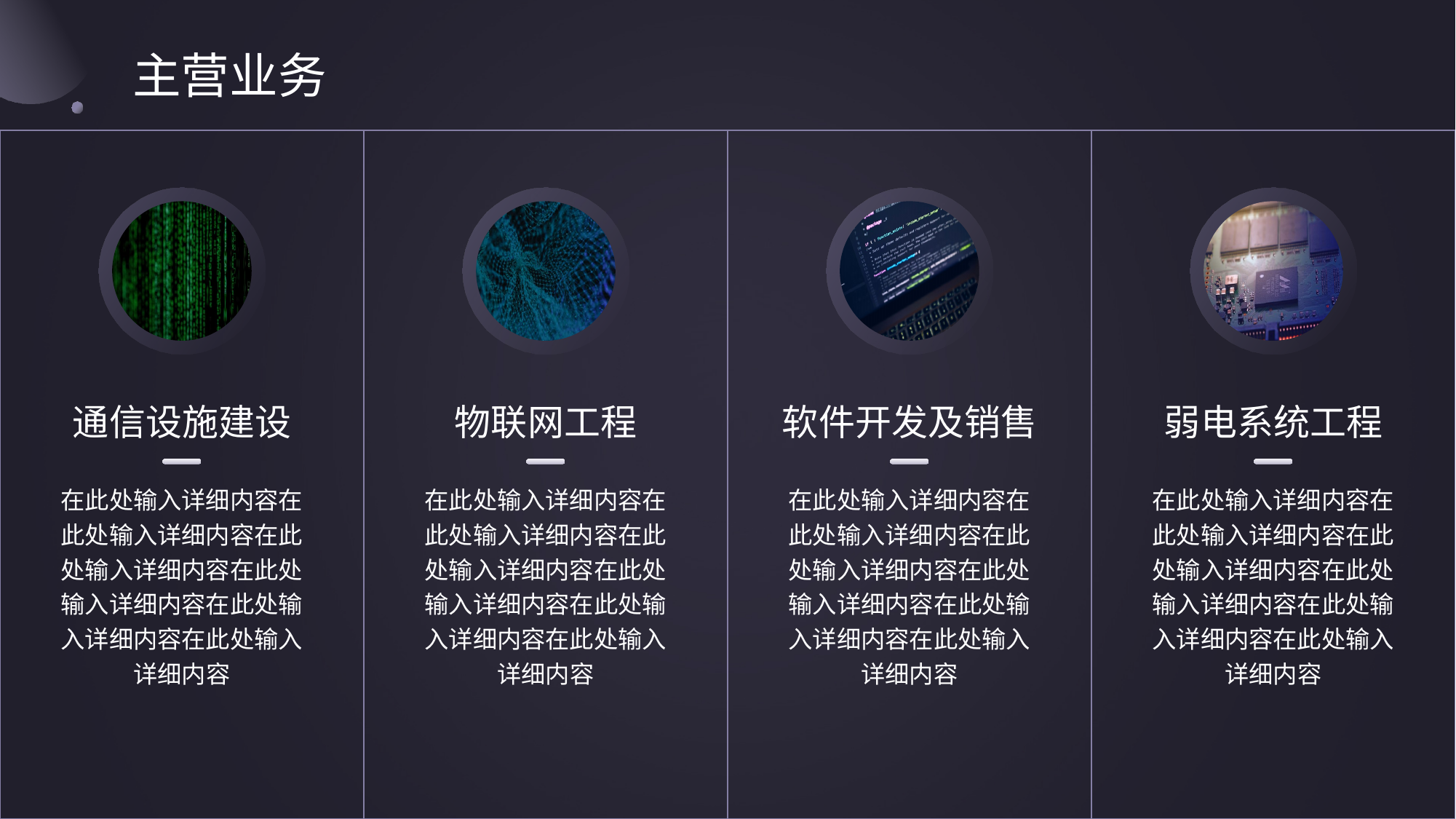

# 主营业务

通信设施建设
物联网工程
软件开发及销售
弱电系统工程

在此处输入详细内容在此处输入详细内容在此处输入详细内容在此处输入详细内容在此处输入详细内容在此处输入详细内容
在此处输入详细内容在此处输入详细内容在此处输入详细内容在此处输入详细内容在此处输入详细内容在此处输入详细内容
在此处输入详细内容在此处输入详细内容在此处输入详细内容在此处输入详细内容在此处输入详细内容在此处输入详细内容
在此处输入详细内容在此处输入详细内容在此处输入详细内容在此处输入详细内容在此处输入详细内容在此处输入详细内容